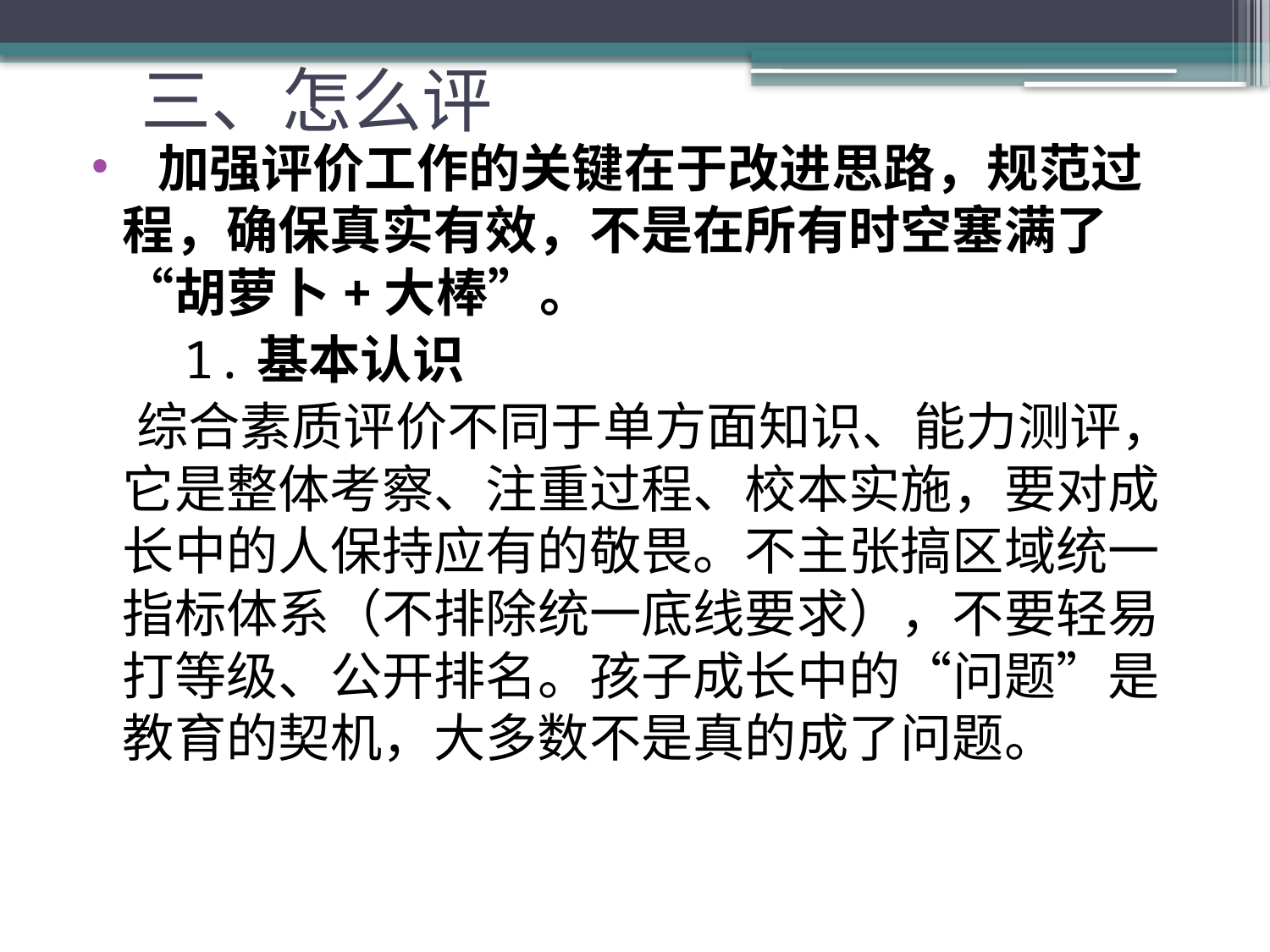

# 三、怎么评
  加强评价工作的关键在于改进思路，规范过程，确保真实有效，不是在所有时空塞满了“胡萝卜+大棒”。
   1.基本认识
   综合素质评价不同于单方面知识、能力测评，它是整体考察、注重过程、校本实施，要对成长中的人保持应有的敬畏。不主张搞区域统一指标体系（不排除统一底线要求），不要轻易打等级、公开排名。孩子成长中的“问题”是教育的契机，大多数不是真的成了问题。